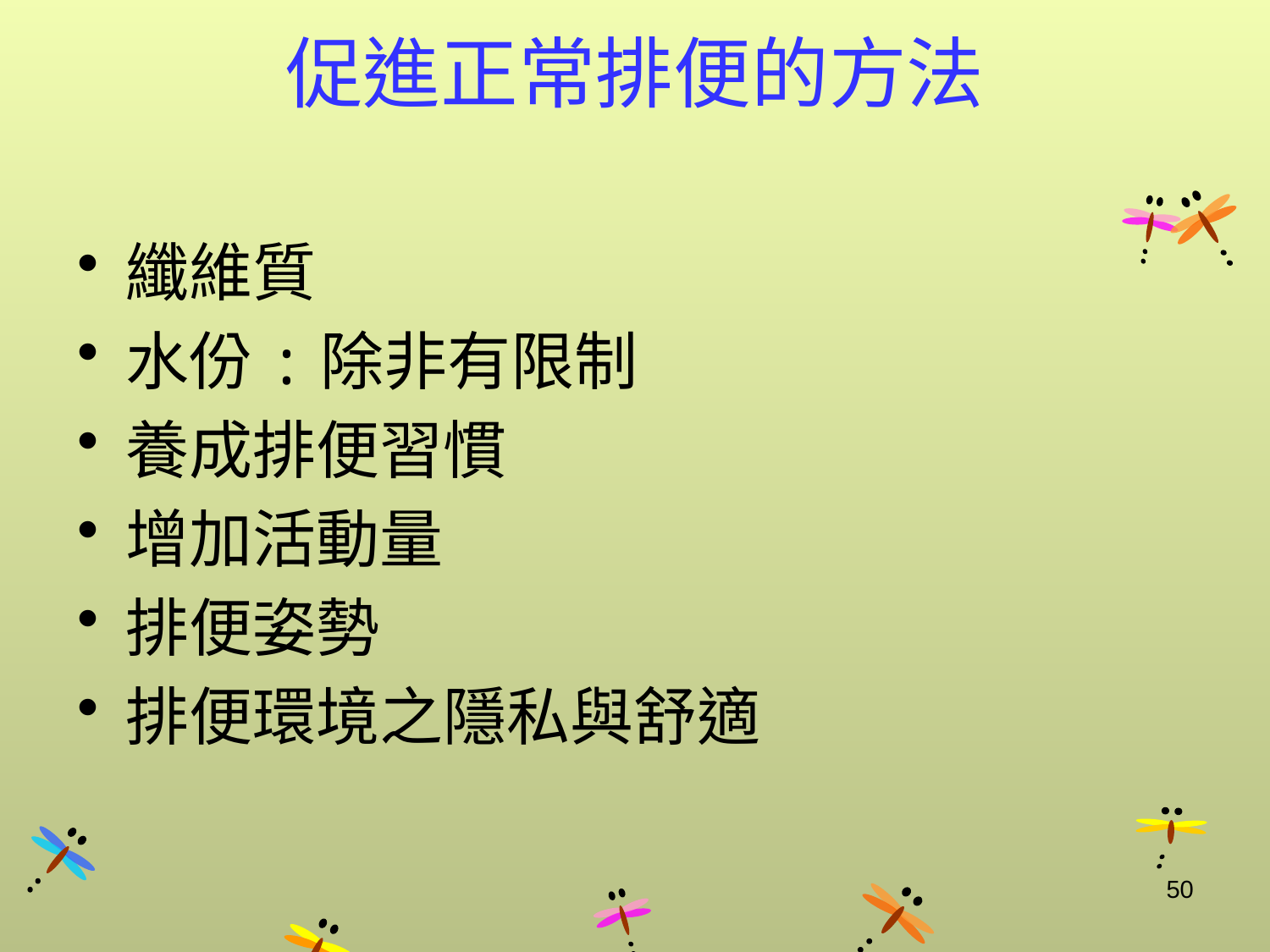

# 促進正常排便的方法
纖維質
水份:除非有限制
養成排便習慣
增加活動量
排便姿勢
排便環境之隱私與舒適

50